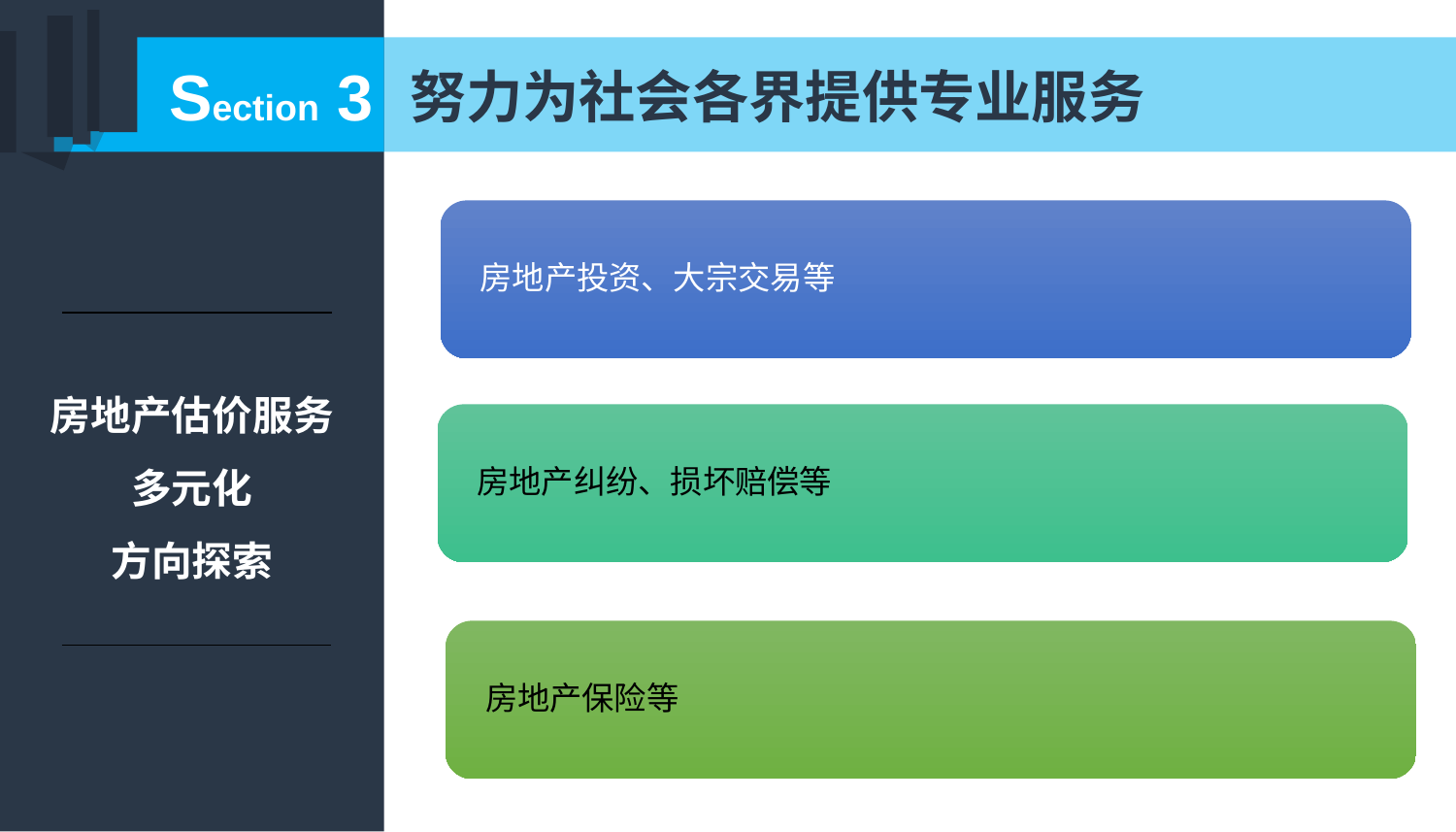

Section 3
努力为社会各界提供专业服务

  房地产投资、大宗交易等
房地产估价服务
多元化
方向探索

  房地产纠纷、损坏赔偿等

  房地产保险等